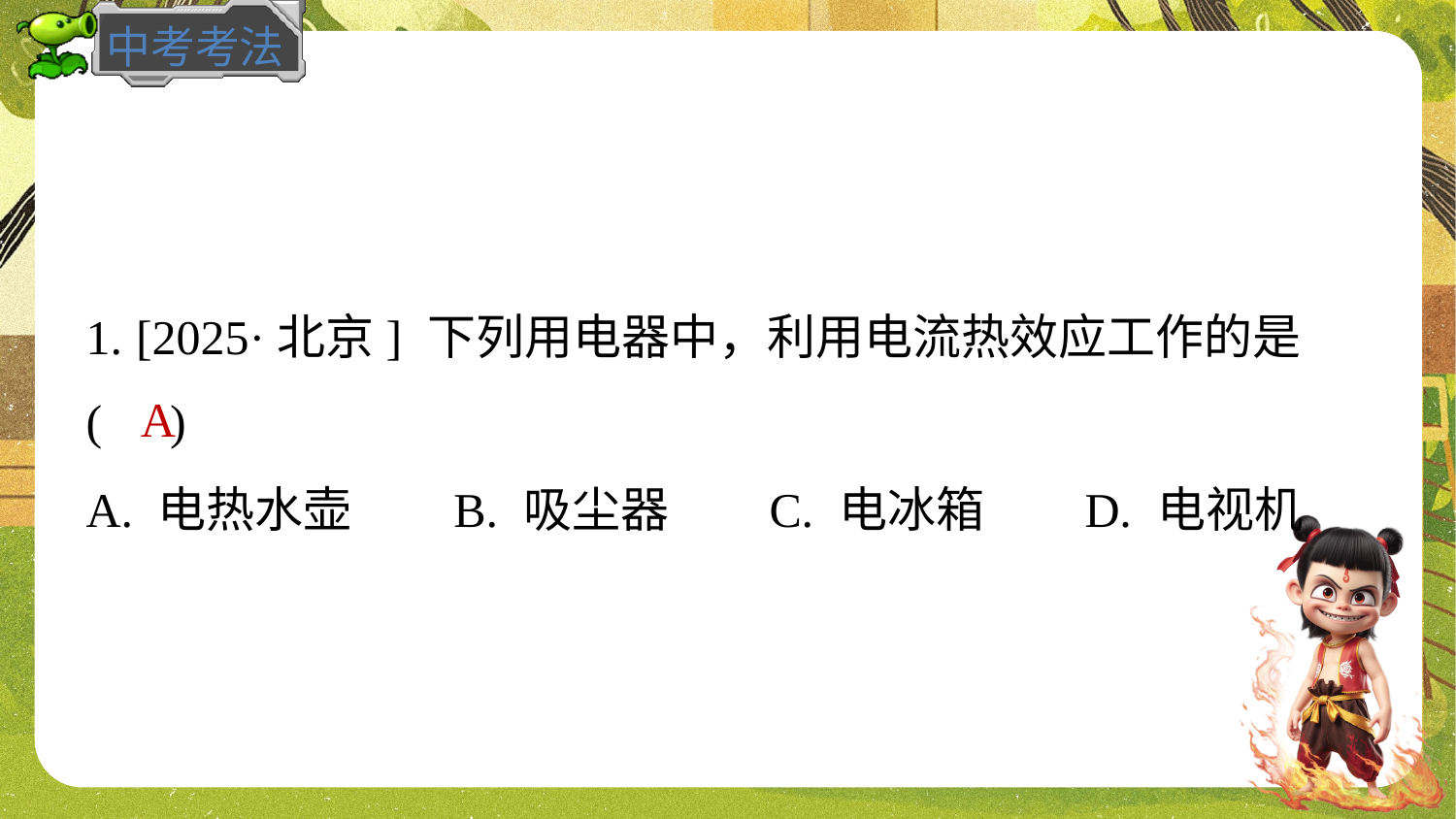

1. [2025·北京] 下列用电器中，利用电流热效应工作的是
(     )
A
A. 电热水壶	B. 吸尘器	C. 电冰箱	D. 电视机